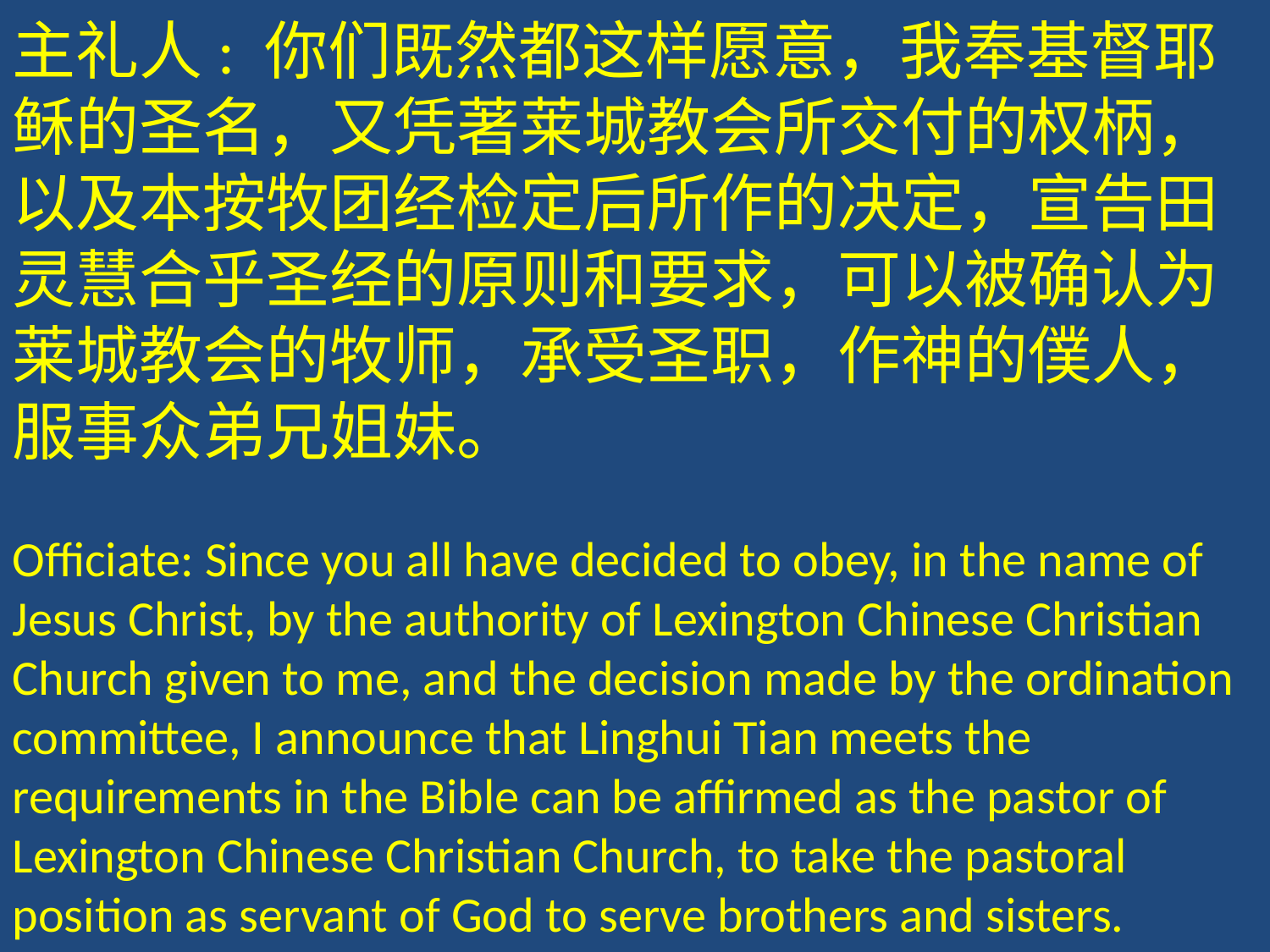

主礼人: 你们既然都这样愿意，我奉基督耶稣的圣名，又凭著莱城教会所交付的权柄，以及本按牧团经检定后所作的决定，宣告田灵慧合乎圣经的原则和要求，可以被确认为莱城教会的牧师，承受圣职，作神的僕人，服事众弟兄姐妹。

Officiate: Since you all have decided to obey, in the name of Jesus Christ, by the authority of Lexington Chinese Christian Church given to me, and the decision made by the ordination committee, I announce that Linghui Tian meets the requirements in the Bible can be affirmed as the pastor of  Lexington Chinese Christian Church, to take the pastoral position as servant of God to serve brothers and sisters.